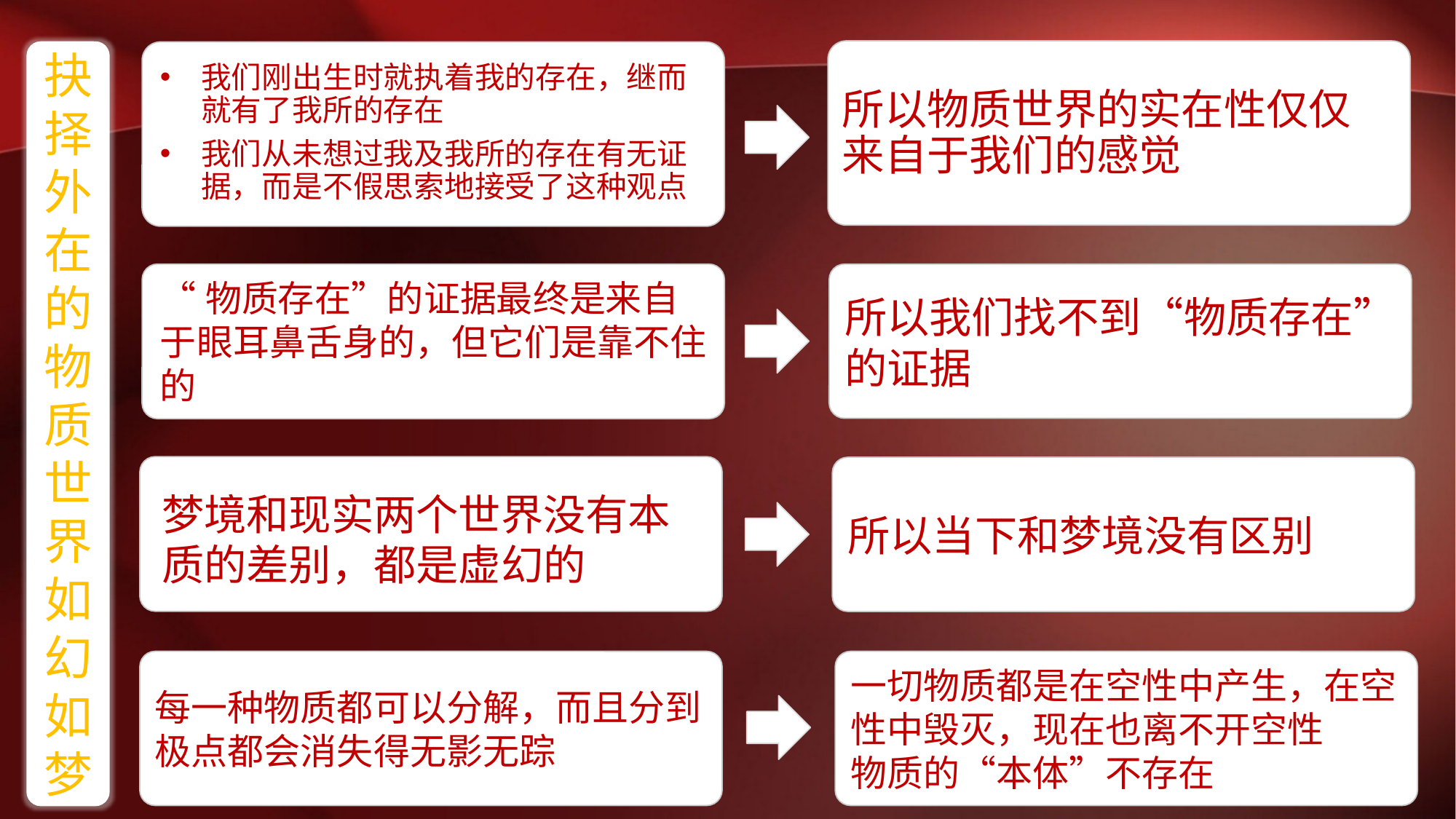

所以物质世界的实在性仅仅来自于我们的感觉

我们刚出生时就执着我的存在，继而就有了我所的存在
我们从未想过我及我所的存在有无证据，而是不假思索地接受了这种观点
抉择
外
在的物质世界
如
幻
如梦

“物质存在”的证据最终是来自于眼耳鼻舌身的，但它们是靠不住的
所以我们找不到“物质存在”的证据

梦境和现实两个世界没有本质的差别，都是虚幻的
所以当下和梦境没有区别

每一种物质都可以分解，而且分到极点都会消失得无影无踪
一切物质都是在空性中产生，在空性中毁灭，现在也离不开空性
物质的“本体”不存在